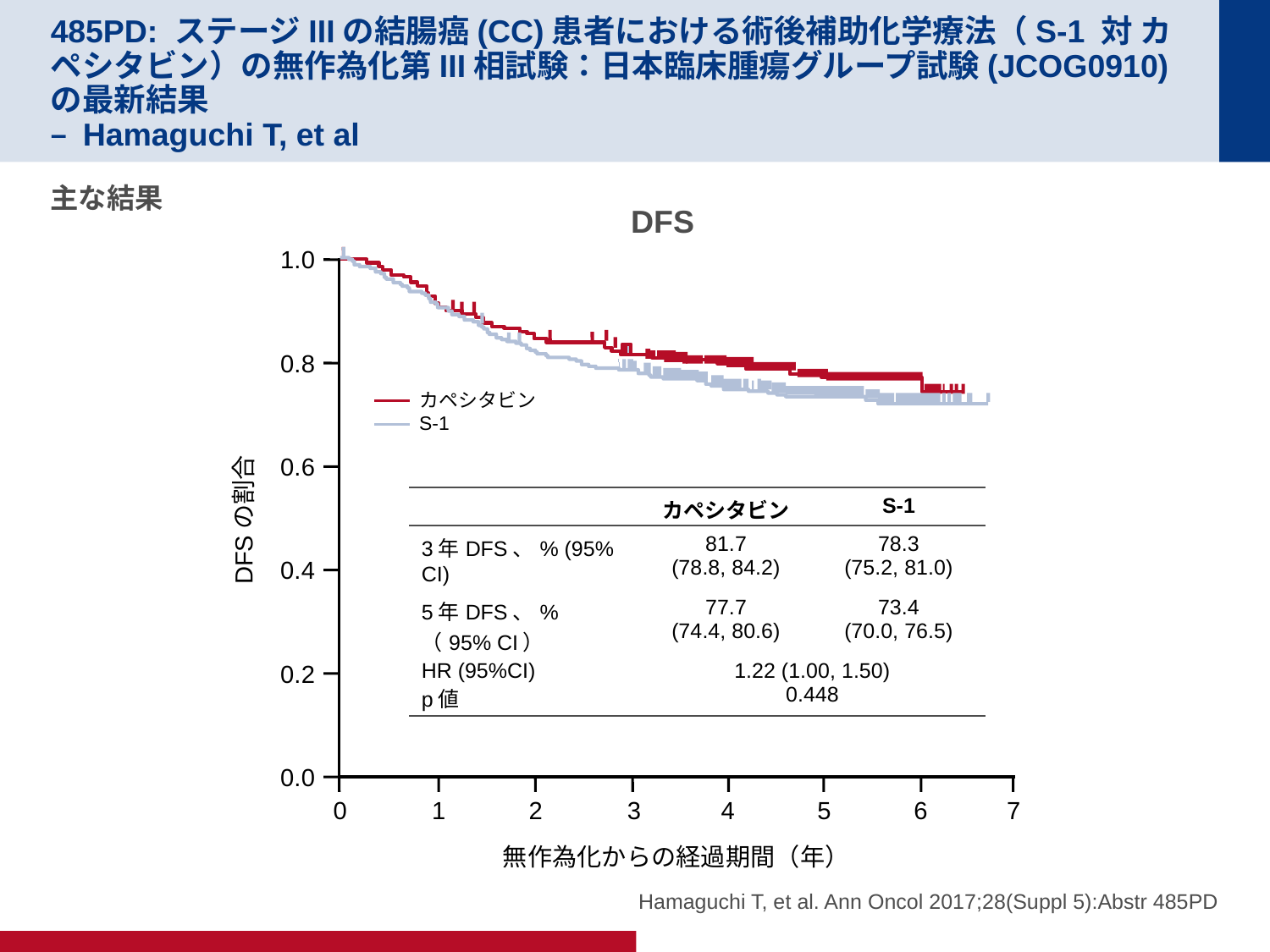

# 485PD: ステージIIIの結腸癌(CC)患者における術後補助化学療法（S-1 対 カペシタビン）の無作為化第III相試験：日本臨床腫瘍グループ試験(JCOG0910)の最新結果 – Hamaguchi T, et al
主な結果

DFS
1.0

0.8
0.6
DFSの割合
0.4
0.2
0.0
0
1
2
3
4
5
6
7
無作為化からの経過期間（年）

カペシタビン
S-1
|  | カペシタビン | S-1 |
| --- | --- | --- |
| 3年DFS、% (95% CI) | 81.7 (78.8, 84.2) | 78.3 (75.2, 81.0) |
| 5年DFS、% （95% CI） | 77.7 (74.4, 80.6) | 73.4 (70.0, 76.5) |
| HR (95%CI) p値 | 1.22 (1.00, 1.50) 0.448 |  |
Hamaguchi T, et al. Ann Oncol 2017;28(Suppl 5):Abstr 485PD